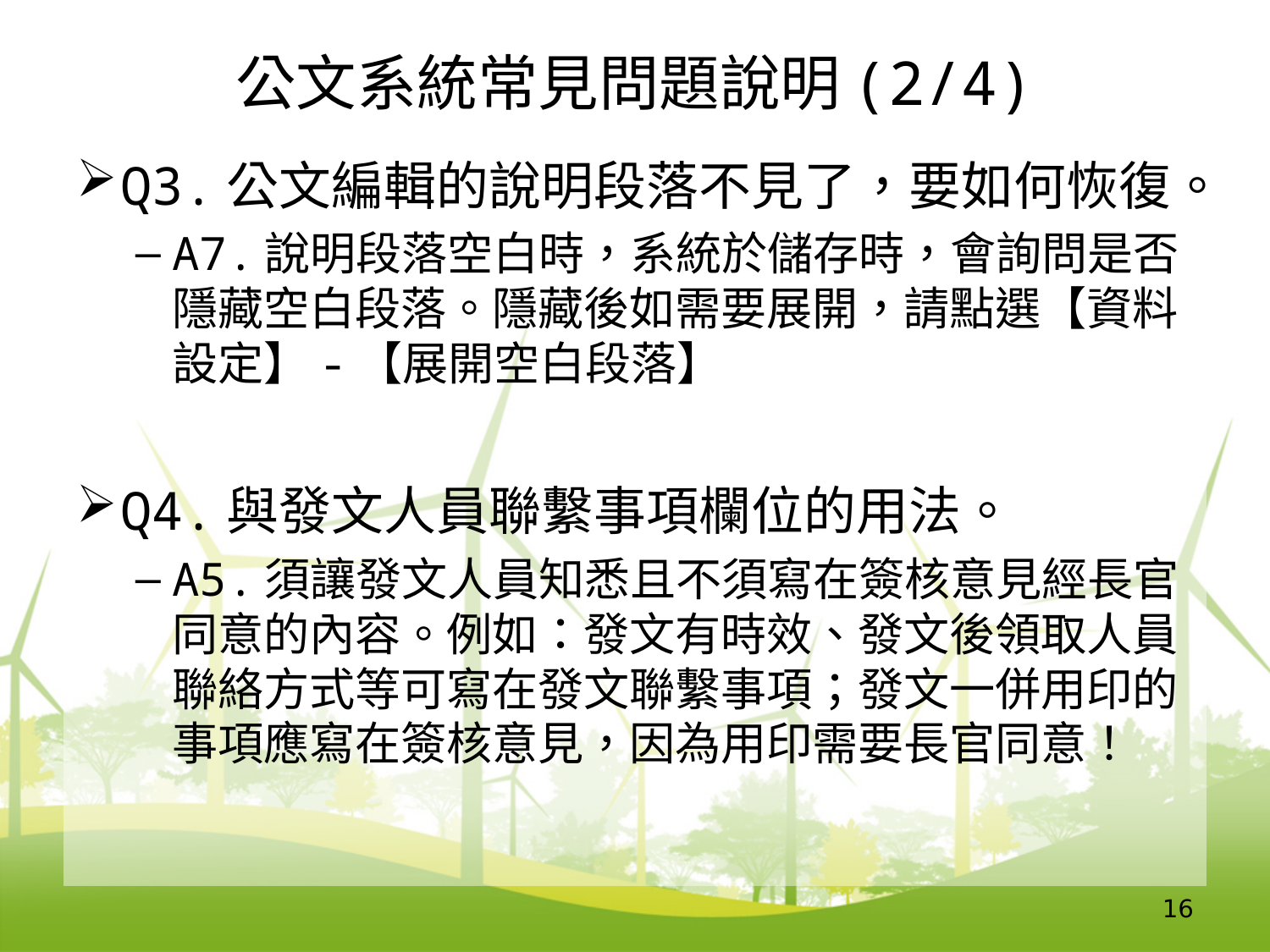

# 公文系統常見問題說明(2/4)
Q3.公文編輯的說明段落不見了，要如何恢復。
A7.說明段落空白時，系統於儲存時，會詢問是否隱藏空白段落。隱藏後如需要展開，請點選【資料設定】-【展開空白段落】

Q4.與發文人員聯繫事項欄位的用法。
A5.須讓發文人員知悉且不須寫在簽核意見經長官同意的內容。例如：發文有時效、發文後領取人員聯絡方式等可寫在發文聯繫事項；發文一併用印的事項應寫在簽核意見，因為用印需要長官同意！
16